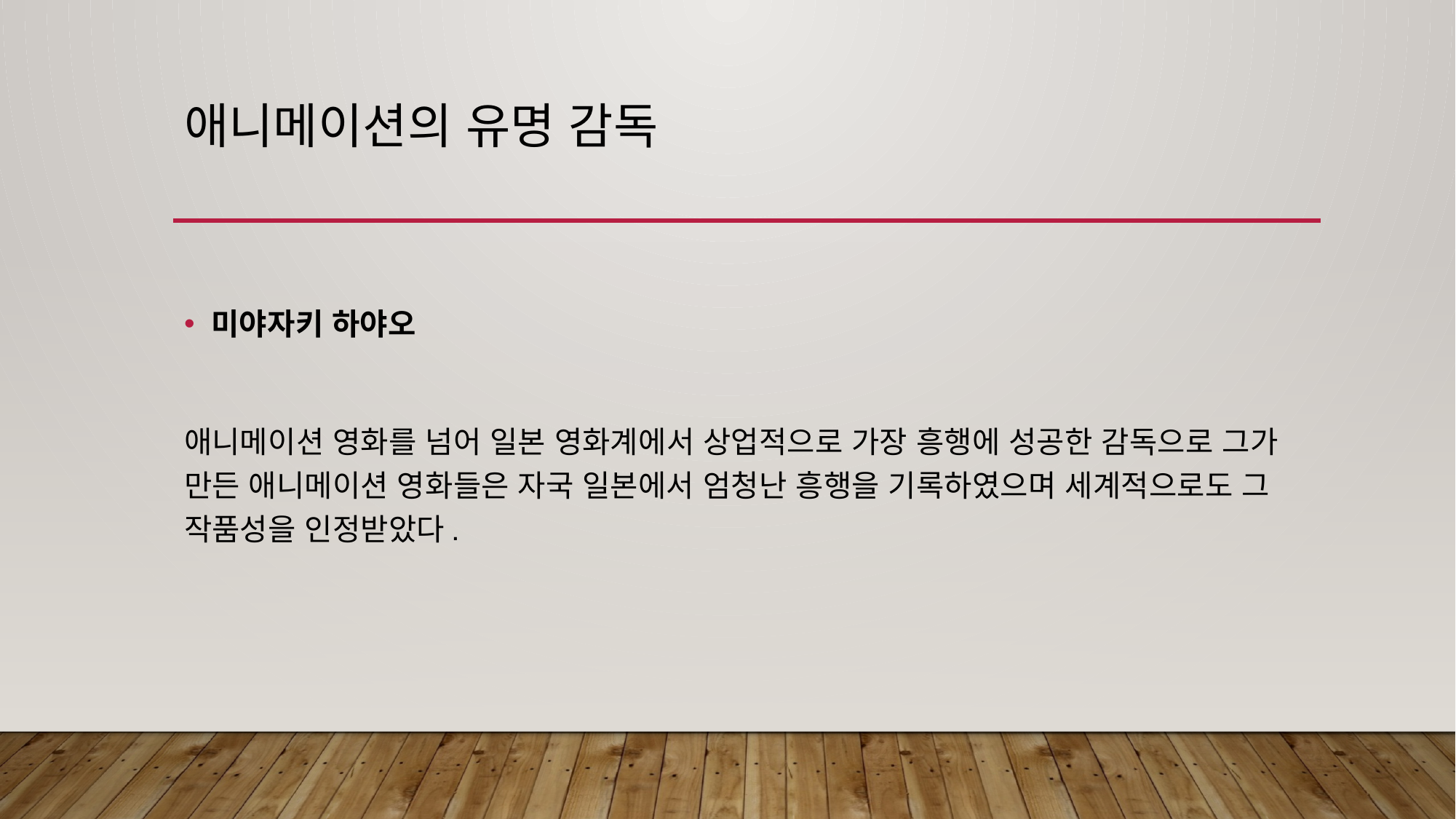

# 애니메이션의 유명 감독

미야자키 하야오

애니메이션 영화를 넘어 일본 영화계에서 상업적으로 가장 흥행에 성공한 감독으로 그가 만든 애니메이션 영화들은 자국 일본에서 엄청난 흥행을 기록하였으며 세계적으로도 그 작품성을 인정받았다.